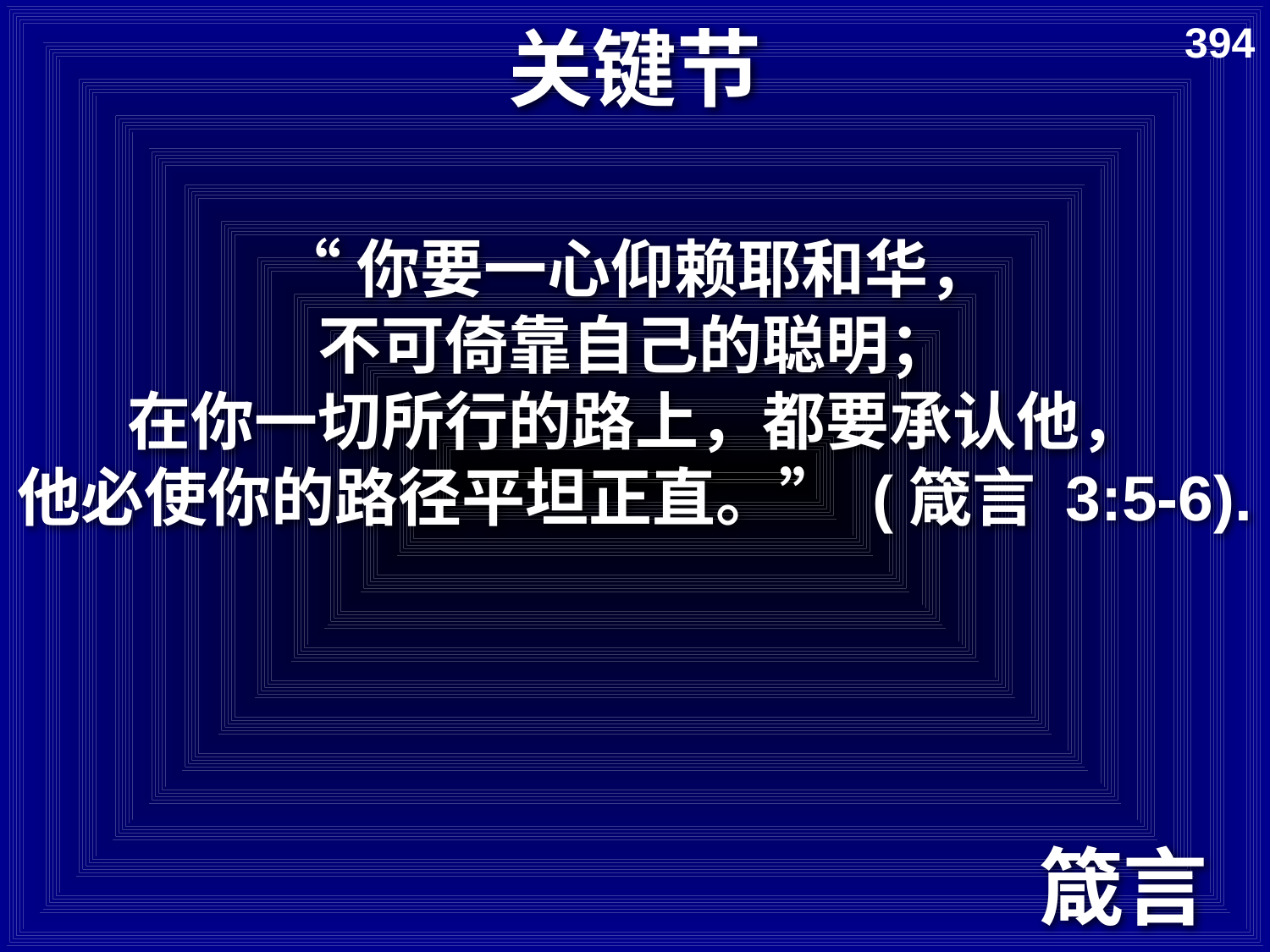

# 关键节
394

“你要一心仰赖耶和华，
不可倚靠自己的聪明；
在你一切所行的路上，都要承认他，
他必使你的路径平坦正直。” (箴言 3:5-6).
箴言